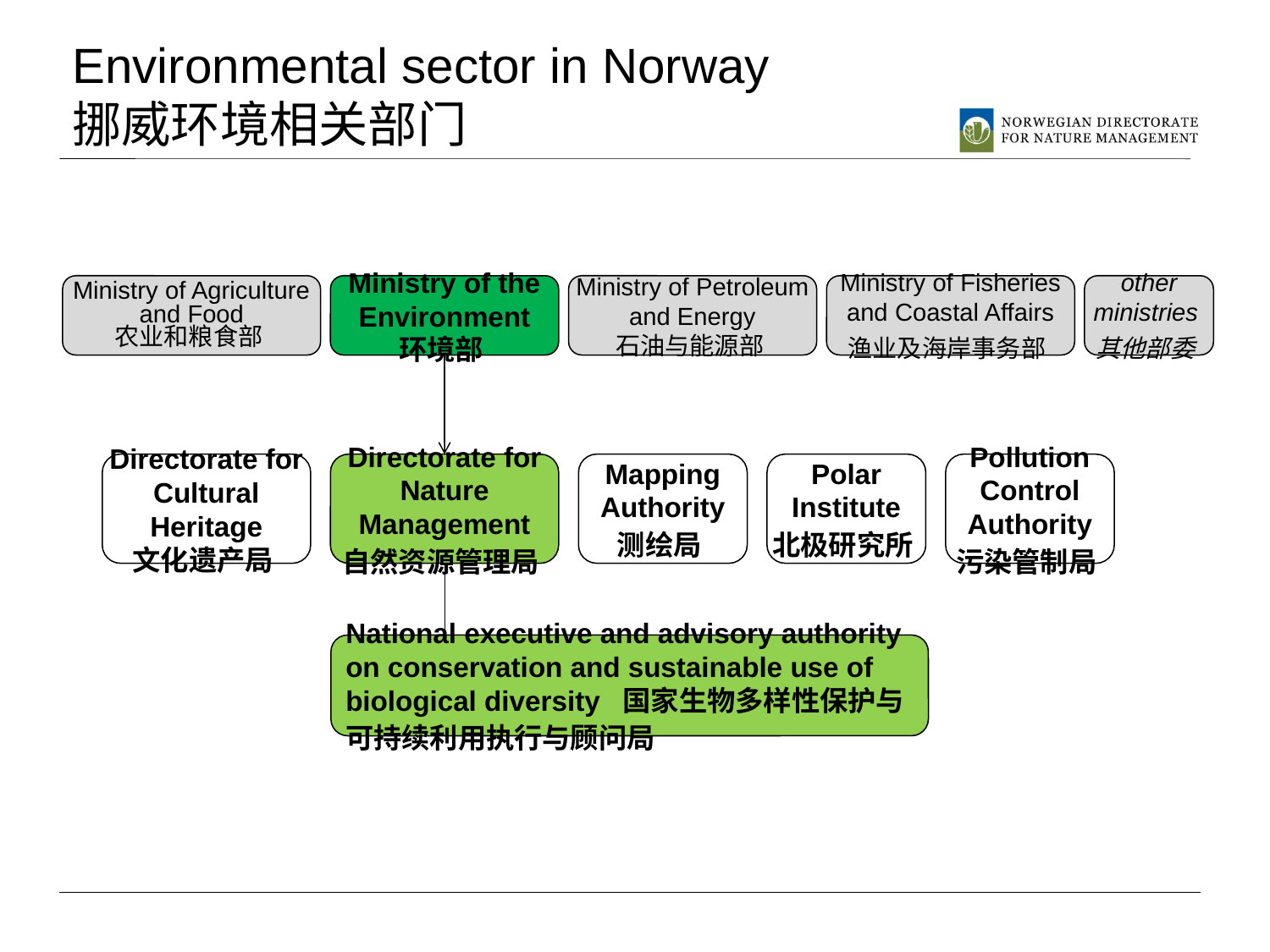

# Environmental sector in Norway 挪威环境相关部门
Ministry of Agriculture and Food
农业和粮食部
Ministry of the Environment
环境部
Ministry of Petroleum and Energy
石油与能源部
Ministry of Fisheries and Coastal Affairs
渔业及海岸事务部
other ministries其他部委
Directorate for Cultural Heritage
文化遗产局
Directorate for Nature Management
自然资源管理局
Mapping Authority
测绘局
Polar Institute
北极研究所
Pollution Control Authority
污染管制局
National executive and advisory authority on conservation and sustainable use of biological diversity  国家生物多样性保护与可持续利用执行与顾问局